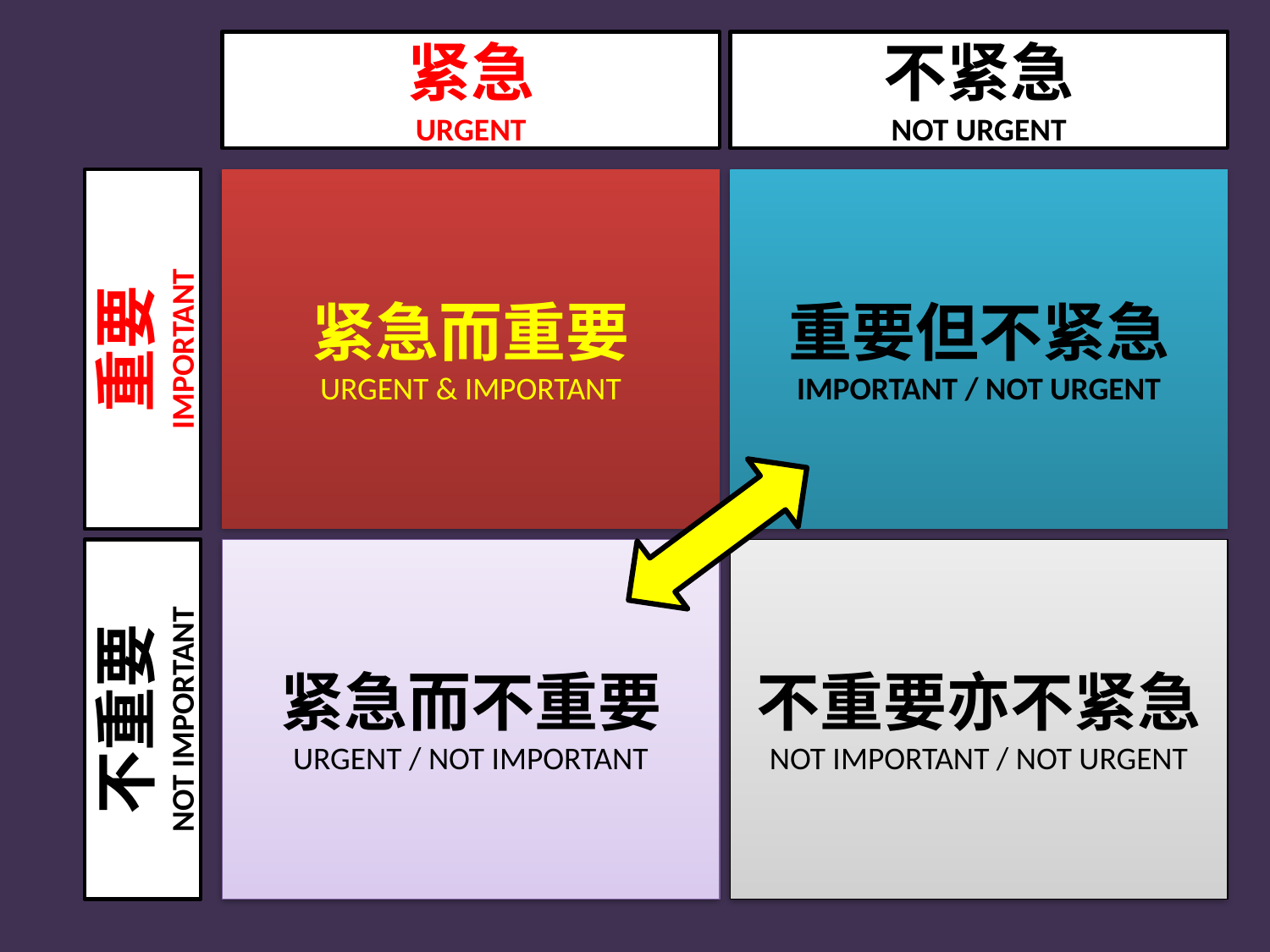

紧急
URGENT
不紧急
NOT URGENT
紧急而重要
URGENT & IMPORTANT
重要但不紧急
IMPORTANT / NOT URGENT
重要
IMPORTANT

紧急而不重要
URGENT / NOT IMPORTANT
不重要亦不紧急
NOT IMPORTANT / NOT URGENT
不重要
NOT IMPORTANT